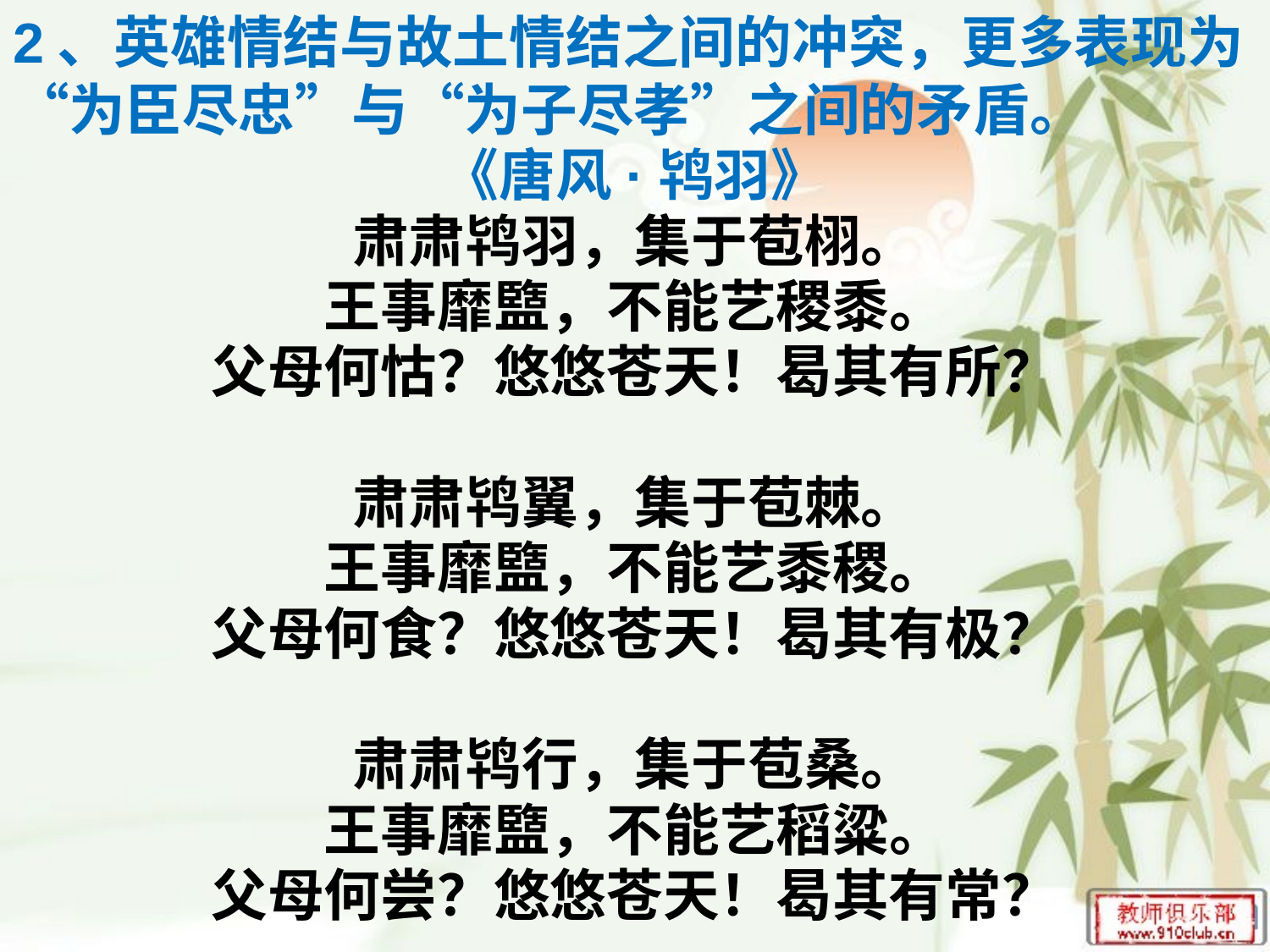

2、英雄情结与故土情结之间的冲突，更多表现为“为臣尽忠”与“为子尽孝”之间的矛盾。
《唐风·鸨羽》
肃肃鸨羽，集于苞栩。
王事靡盬，不能艺稷黍。
父母何怙？悠悠苍天！曷其有所？

肃肃鸨翼，集于苞棘。
王事靡盬，不能艺黍稷。
父母何食？悠悠苍天！曷其有极？

肃肃鸨行，集于苞桑。
王事靡盬，不能艺稻粱。
父母何尝？悠悠苍天！曷其有常？